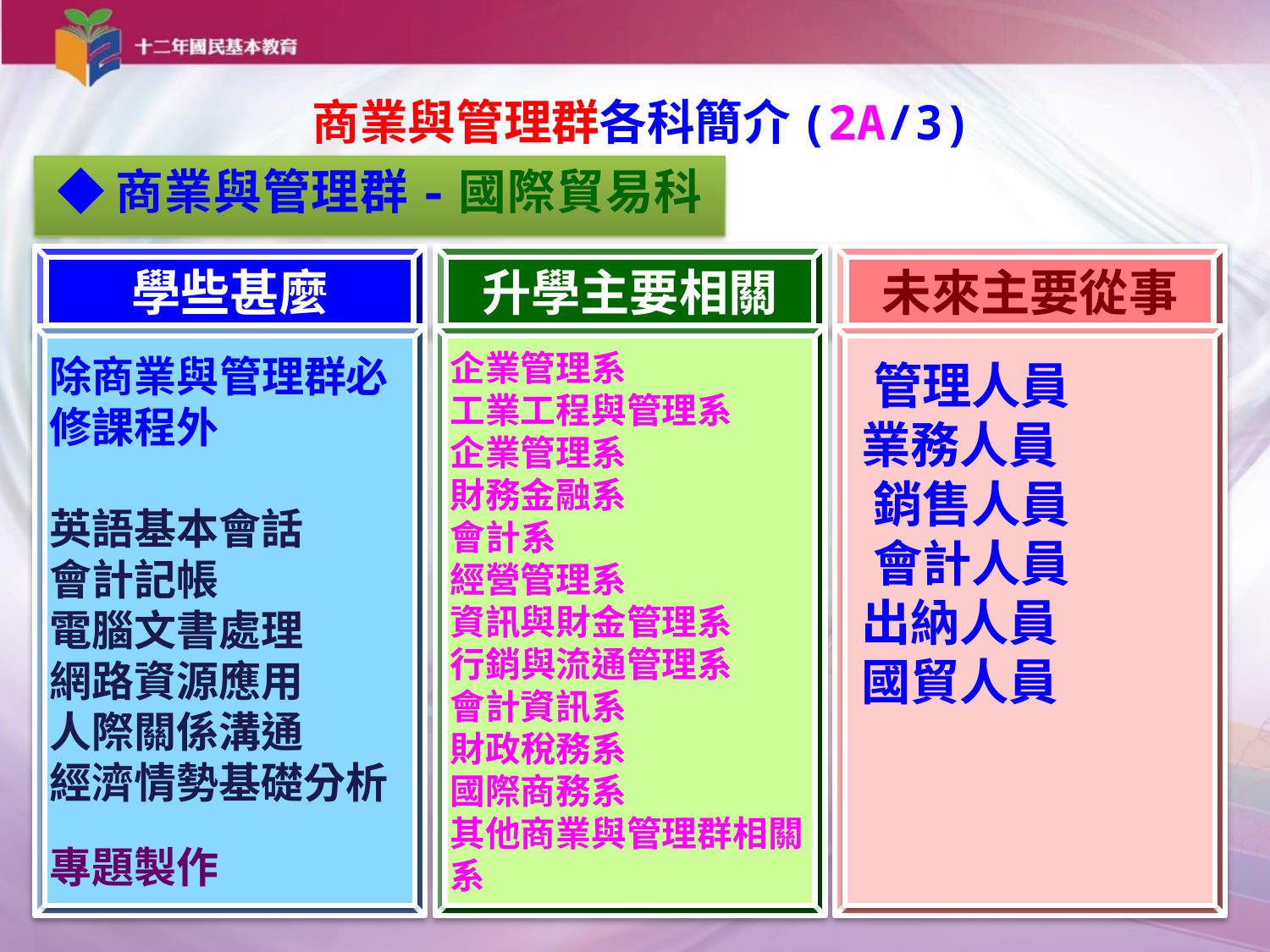

# 商業與管理群各科簡介(2A/3)
◆商業與管理群-國際貿易科
學些甚麼
升學主要相關
未來主要從事

除商業與管理群必修課程外

英語基本會話
會計記帳
電腦文書處理
網路資源應用
人際關係溝通
經濟情勢基礎分析
專題製作
企業管理系
工業工程與管理系
企業管理系
財務金融系
會計系
經營管理系
資訊與財金管理系
行銷與流通管理系
會計資訊系
財政稅務系
國際商務系
其他商業與管理群相關系
 管理人員
 業務人員
 銷售人員
 會計人員
 出納人員
 國貿人員